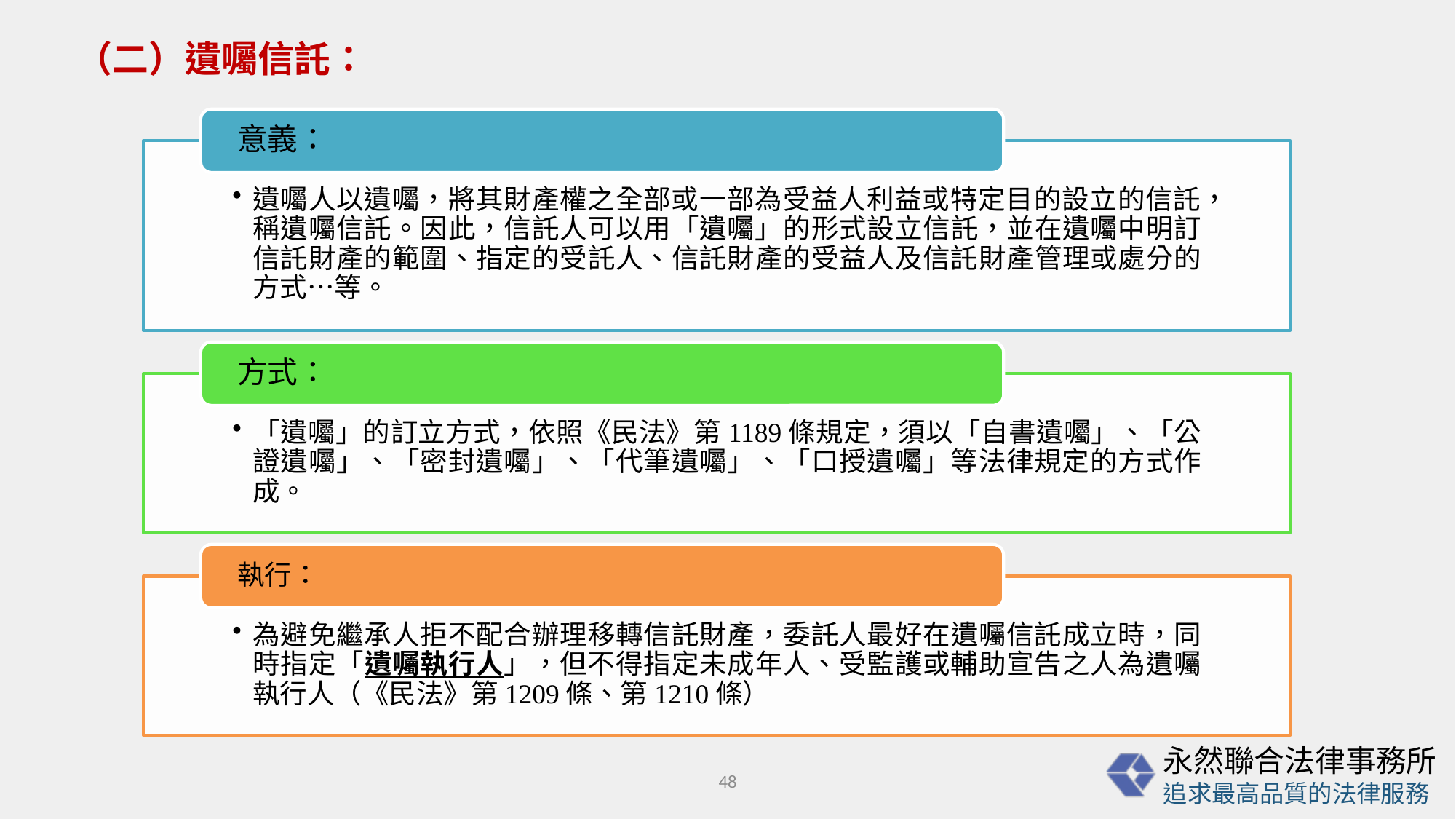

（二）遺囑信託：
遺囑人以遺囑，將其財產權之全部或一部為受益人利益或特定目的設立的信託，稱遺囑信託。因此，信託人可以用「遺囑」的形式設立信託，並在遺囑中明訂信託財產的範圍、指定的受託人、信託財產的受益人及信託財產管理或處分的方式…等。
意義：
「遺囑」的訂立方式，依照《民法》第1189條規定，須以「自書遺囑」、「公證遺囑」、「密封遺囑」、「代筆遺囑」、「口授遺囑」等法律規定的方式作成。
方式：
為避免繼承人拒不配合辦理移轉信託財產，委託人最好在遺囑信託成立時，同時指定「遺囑執行人」，但不得指定未成年人、受監護或輔助宣告之人為遺囑執行人（《民法》第1209條、第1210條）
執行：
48